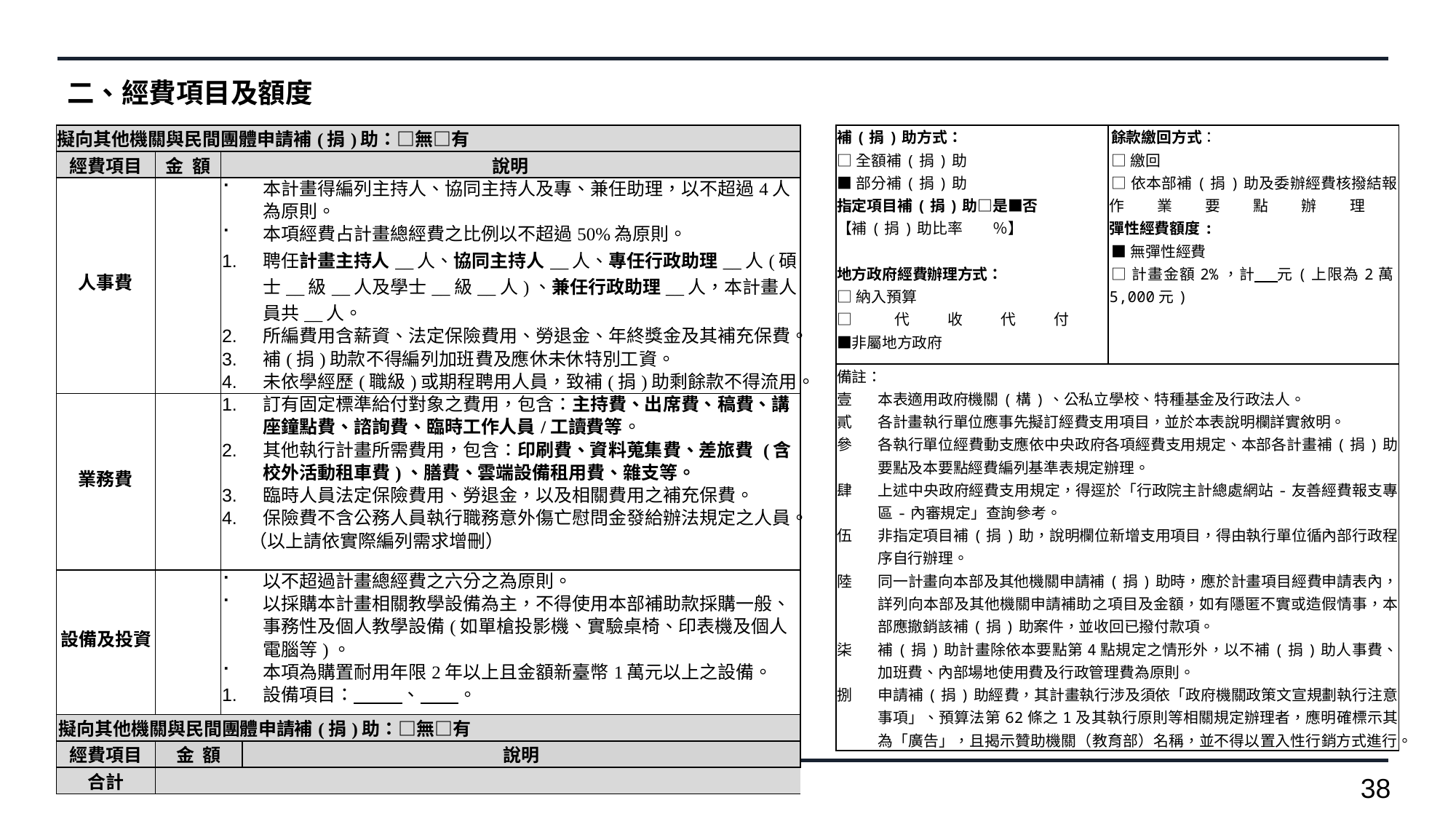

二、經費項目及額度
| 擬向其他機關與民間團體申請補(捐)助：□無□有 |  |  |  |
| --- | --- | --- | --- |
| 經費項目 | 金 額 | 說明 | 說明 |
| 人事費 |  | 本計畫得編列主持人、協同主持人及專、兼任助理，以不超過4人為原則。 本項經費占計畫總經費之比例以不超過50%為原則。 聘任計畫主持人\_\_人、協同主持人\_\_人、專任行政助理\_\_人(碩士\_\_級\_\_人及學士\_\_級\_\_人)、兼任行政助理\_\_人，本計畫人員共\_\_人。 所編費用含薪資、法定保險費用、勞退金、年終獎金及其補充保費。 補(捐)助款不得編列加班費及應休未休特別工資。 未依學經歷(職級)或期程聘用人員，致補(捐)助剩餘款不得流用。 | 本計畫得編列主持人、協同主持人及專、兼任助理，以不超過4人為原則。 本項經費占計畫總經費之比例以不超過50%為原則。 聘任計畫主持人\_\_人、協同主持人\_\_人、專任行政助理\_\_人(碩士\_\_級\_\_人及學士\_\_級\_\_人)、兼任行政助理\_\_人，本計畫人員共\_\_人。 所編費用含薪資、法定保險費用、勞退金、年終獎金及其補充保費。 補(捐)助款不得編列加班費及應休未休特別工資。 未依學經歷(職級)或期程聘用人員，致補(捐)助剩餘款不得流用。 |
| 業務費 |  | 訂有固定標準給付對象之費用，包含：主持費、出席費、稿費、講座鐘點費、諮詢費、臨時工作人員/工讀費等。 其他執行計畫所需費用，包含：印刷費、資料蒐集費、差旅費 (含校外活動租車費)、膳費、雲端設備租用費、雜支等。 臨時人員法定保險費用、勞退金，以及相關費用之補充保費。 保險費不含公務人員執行職務意外傷亡慰問金發給辦法規定之人員。 （以上請依實際編列需求增刪） | 訂有固定標準給付對象之費用，包含：主持費、出席費、稿費、講座鐘點費、諮詢費、臨時工作人員/工讀費等。 其他執行計畫所需費用，包含：印刷費、資料蒐集費、差旅費 (含校外活動租車費)、膳費、雲端設備租用費、雜支等。 臨時人員法定保險費用、勞退金，以及相關費用之補充保費。 保險費不含公務人員執行職務意外傷亡慰問金發給辦法規定之人員。 （以上請依實際編列需求增刪） |
| 設備及投資 |  | 以不超過計畫總經費之六分之為原則。 以採購本計畫相關教學設備為主，不得使用本部補助款採購一般、事務性及個人教學設備(如單槍投影機、實驗桌椅、印表機及個人電腦等)。 本項為購置耐用年限2年以上且金額新臺幣1萬元以上之設備。 設備項目： 　　、 　。 | 以不超過計畫總經費之六分之為原則。 以採購本計畫相關教學設備為主，不得使用本部補助款採購一般、事務性及個人教學設備(如單槍投影機、實驗桌椅、印表機及個人電腦等)。 本項為購置耐用年限2年以上且金額新臺幣1萬元以上之設備。 設備項目： 　　、 　。 |
| 擬向其他機關與民間團體申請補(捐)助：□無□有 |  |  |  |
| 經費項目 | 金 額 |  | 說明 |
| 合計 |  |  |  |
| 補(捐)助方式： □全額補(捐)助 ■部分補(捐)助 指定項目補(捐)助□是■否 【補(捐)助比率　　％】   地方政府經費辦理方式： □納入預算 □代收代付 ■非屬地方政府 | 餘款繳回方式： □繳回 □依本部補(捐)助及委辦經費核撥結報作業要點辦理 彈性經費額度: ■無彈性經費 □計畫金額2%，計 元(上限為2萬5,000元) |
| --- | --- |
| 備註： 本表適用政府機關(構)、公私立學校、特種基金及行政法人。 各計畫執行單位應事先擬訂經費支用項目，並於本表說明欄詳實敘明。 各執行單位經費動支應依中央政府各項經費支用規定、本部各計畫補(捐)助要點及本要點經費編列基準表規定辦理。 上述中央政府經費支用規定，得逕於「行政院主計總處網站-友善經費報支專區-內審規定」查詢參考。 非指定項目補(捐)助，說明欄位新增支用項目，得由執行單位循內部行政程序自行辦理。 同一計畫向本部及其他機關申請補(捐)助時，應於計畫項目經費申請表內，詳列向本部及其他機關申請補助之項目及金額，如有隱匿不實或造假情事，本部應撤銷該補(捐)助案件，並收回已撥付款項。 補(捐)助計畫除依本要點第4點規定之情形外，以不補(捐)助人事費、加班費、內部場地使用費及行政管理費為原則。 申請補(捐)助經費，其計畫執行涉及須依「政府機關政策文宣規劃執行注意事項」、預算法第62條之1及其執行原則等相關規定辦理者，應明確標示其為「廣告」，且揭示贊助機關（教育部）名稱，並不得以置入性行銷方式進行。 |  |
38